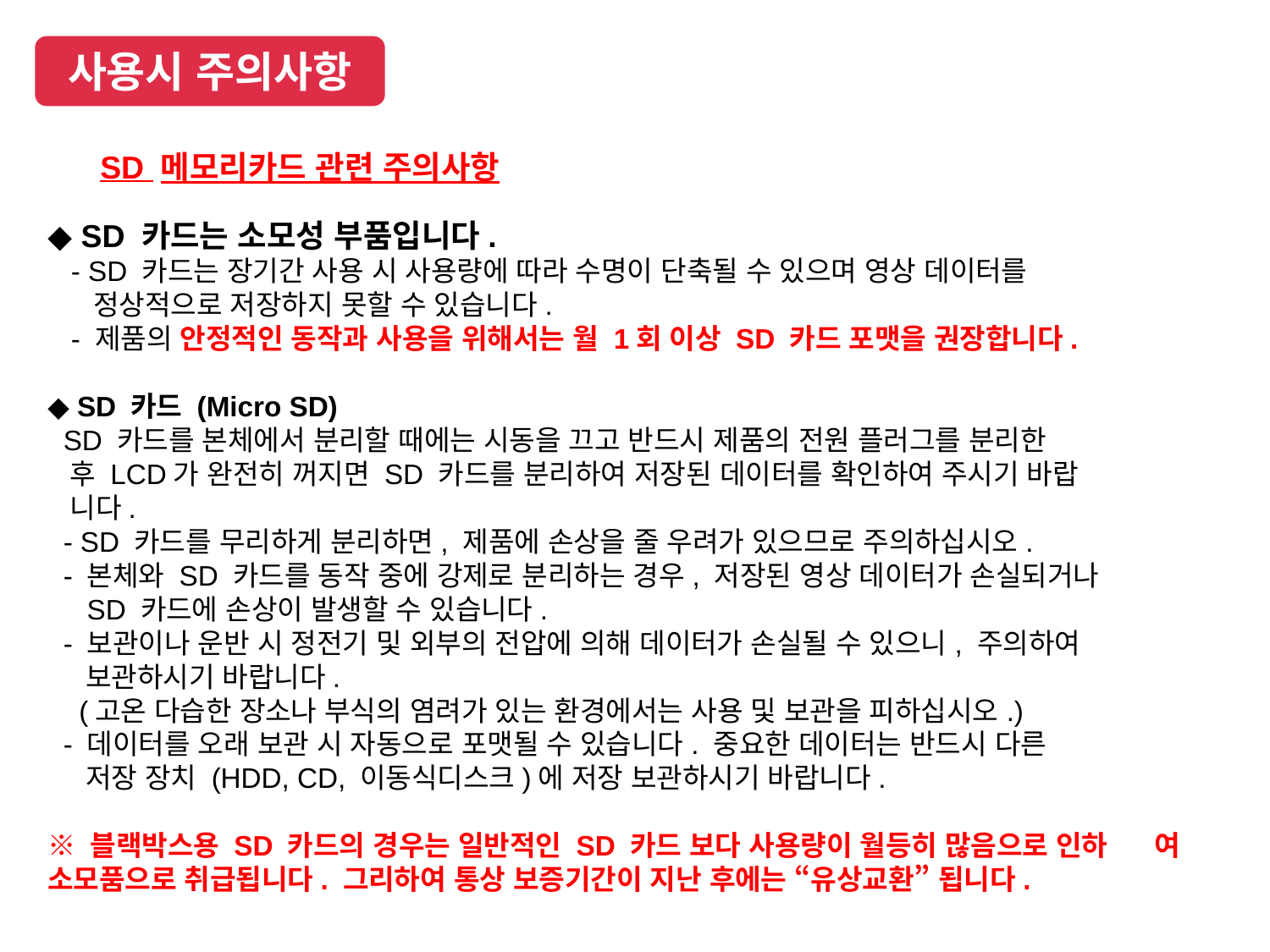

사용시 주의사항
SD 메모리카드 관련 주의사항
◆ SD 카드는 소모성 부품입니다.
   - SD 카드는 장기간 사용 시 사용량에 따라 수명이 단축될 수 있으며 영상 데이터를
     정상적으로 저장하지 못할 수 있습니다.
   - 제품의 안정적인 동작과 사용을 위해서는 월 1회 이상 SD 카드 포맷을 권장합니다.

◆ SD 카드 (Micro SD)
  SD 카드를 본체에서 분리할 때에는 시동을 끄고 반드시 제품의 전원 플러그를 분리한
  후 LCD가 완전히 꺼지면 SD 카드를 분리하여 저장된 데이터를 확인하여 주시기 바랍
  니다.
  - SD 카드를 무리하게 분리하면, 제품에 손상을 줄 우려가 있으므로 주의하십시오.
  - 본체와 SD 카드를 동작 중에 강제로 분리하는 경우, 저장된 영상 데이터가 손실되거나
     SD 카드에 손상이 발생할 수 있습니다.
  - 보관이나 운반 시 정전기 및 외부의 전압에 의해 데이터가 손실될 수 있으니, 주의하여
    보관하시기 바랍니다.
    (고온 다습한 장소나 부식의 염려가 있는 환경에서는 사용 및 보관을 피하십시오.)
  - 데이터를 오래 보관 시 자동으로 포맷될 수 있습니다. 중요한 데이터는 반드시 다른
    저장 장치 (HDD, CD, 이동식디스크)에 저장 보관하시기 바랍니다.

※ 블랙박스용 SD 카드의 경우는 일반적인 SD 카드 보다 사용량이 월등히 많음으로 인하      여 소모품으로 취급됩니다. 그리하여 통상 보증기간이 지난 후에는 “유상교환” 됩니다.